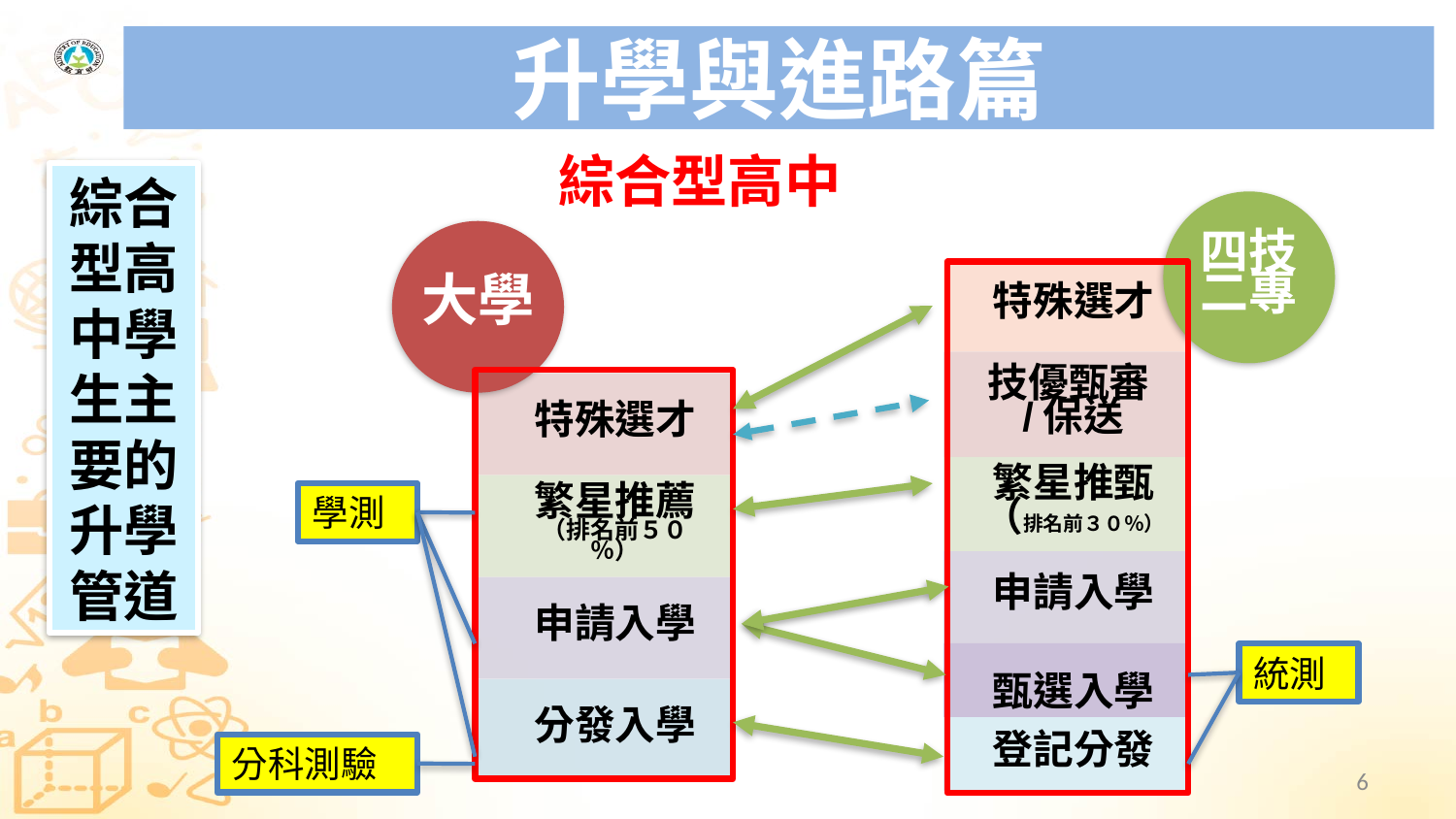

# 升學與進路篇
綜合型高中
綜合型高中學生主要的
升學管道
特殊選才
繁星推薦（排名前５０％）
申請入學
分發入學
大學
特殊選才
技優甄審/保送
繁星推甄
（排名前３０％）
申請入學
甄選入學
登記分發
四技二專

學測
統測
分科測驗
6